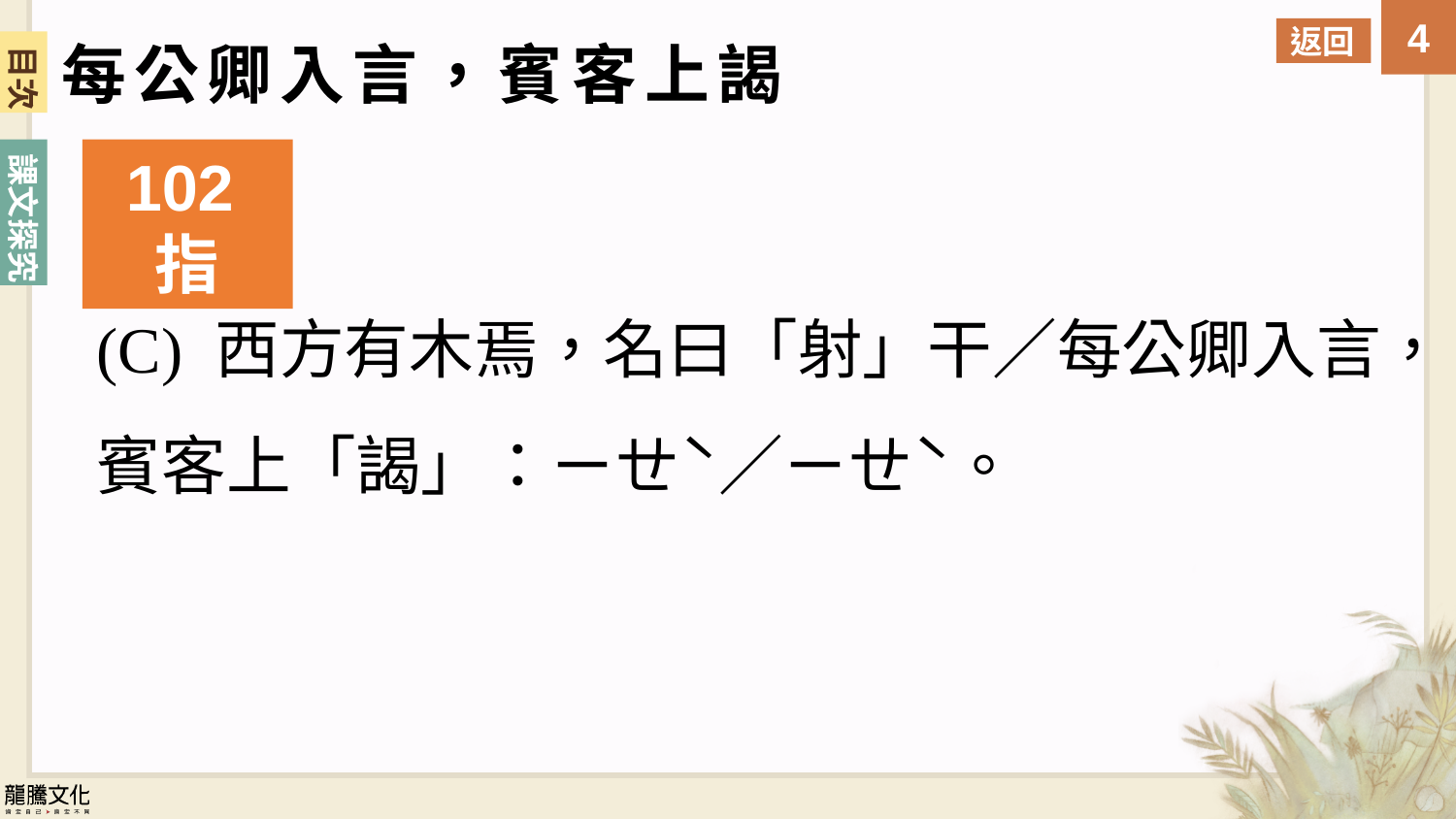

返回
每公卿入言，賓客上謁
目次
102指
(C) 西方有木焉，名曰「射」干／每公卿入言，賓客上「謁」：ㄧㄝˋ／ㄧㄝˋ。